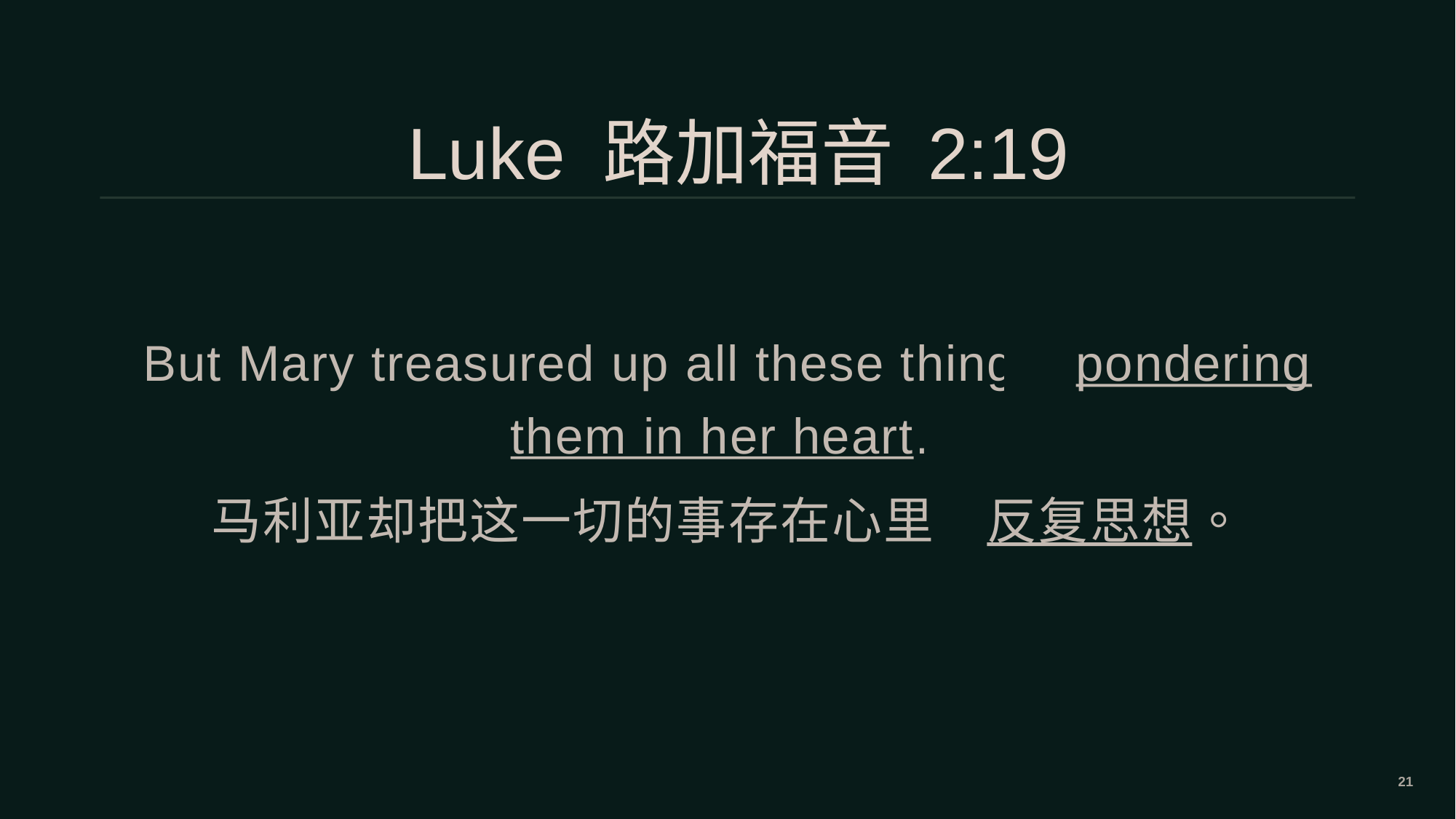

Luke 路加福音 2:19
But Mary treasured up all these things, pondering them in her heart.
马利亚却把这一切的事存在心里，反复思想。
21